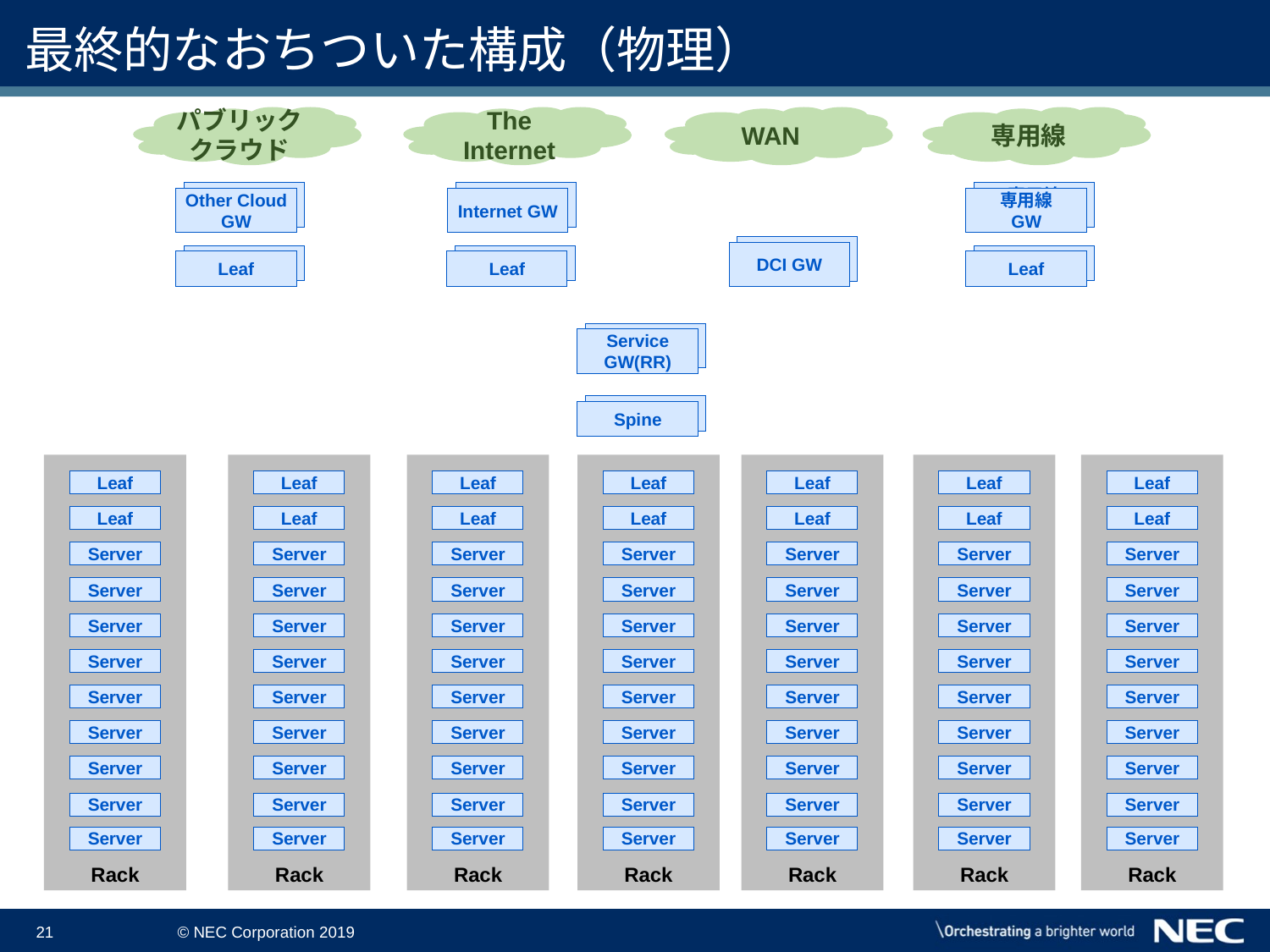

# 最終的なおちついた構成（物理）
パブリッククラウド
The Internet
WAN
専用線
Other Cloud GW
Internet GW
専用線
GW
Other Cloud GW
Internet GW
専用線
GW
DCI GW
DCI GW
Leaf
Leaf
Leaf
Leaf
Leaf
Leaf
Service GW(RR)
Service GW(RR)
Spine
Spine
Rack
Rack
Rack
Rack
Rack
Rack
Rack
Leaf
Leaf
Leaf
Leaf
Leaf
Leaf
Leaf
Leaf
Leaf
Leaf
Leaf
Leaf
Leaf
Leaf
Server
Server
Server
Server
Server
Server
Server
Server
Server
Server
Server
Server
Server
Server
Server
Server
Server
Server
Server
Server
Server
Server
Server
Server
Server
Server
Server
Server
Server
Server
Server
Server
Server
Server
Server
Server
Server
Server
Server
Server
Server
Server
Server
Server
Server
Server
Server
Server
Server
Server
Server
Server
Server
Server
Server
Server
Server
Server
Server
Server
Server
Server
Server